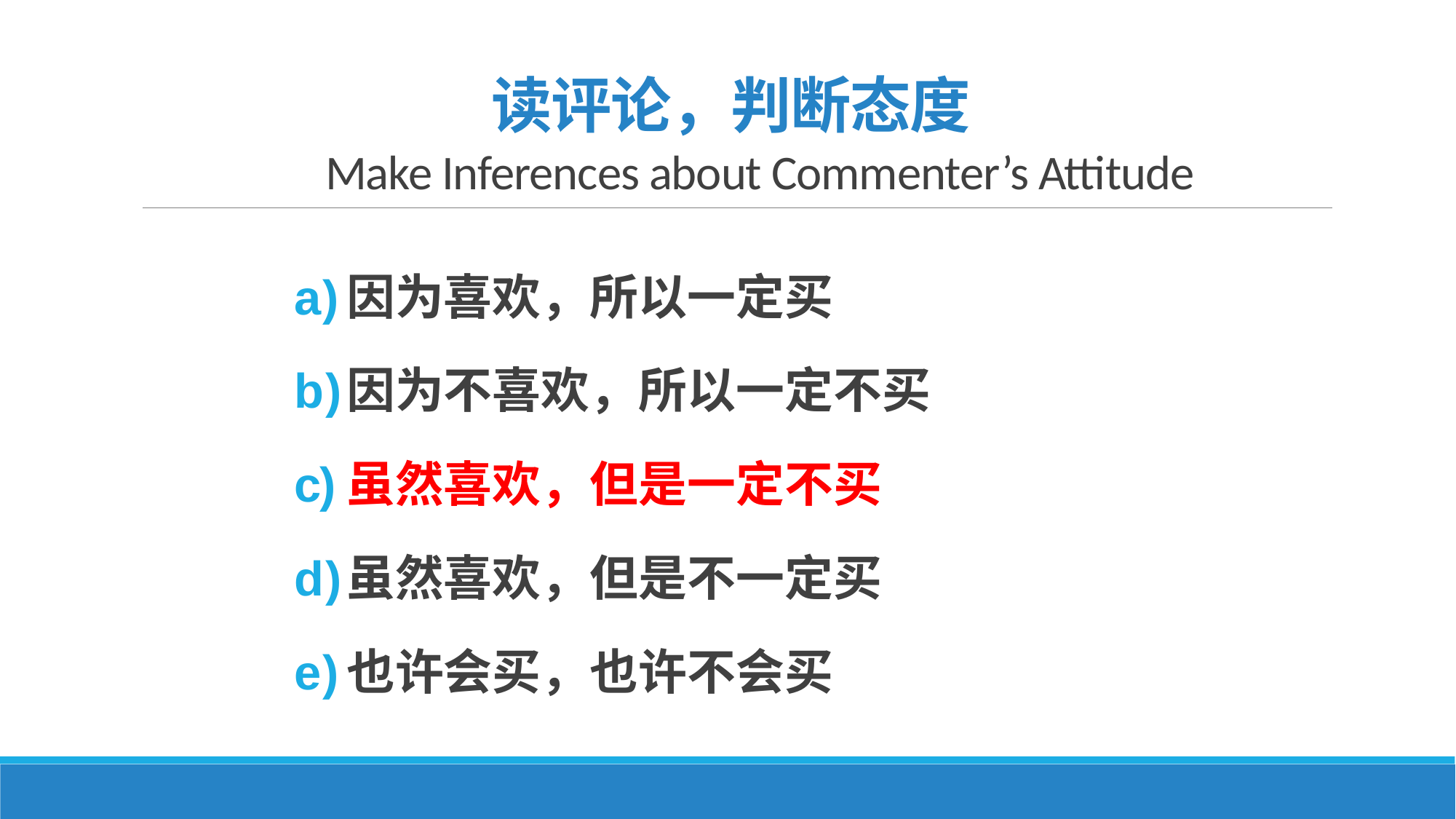

读评论，判断态度
    Make Inferences about Commenter’s Attitude
因为喜欢，所以一定买
因为不喜欢，所以一定不买
虽然喜欢，但是一定不买
虽然喜欢，但是不一定买
也许会买，也许不会买